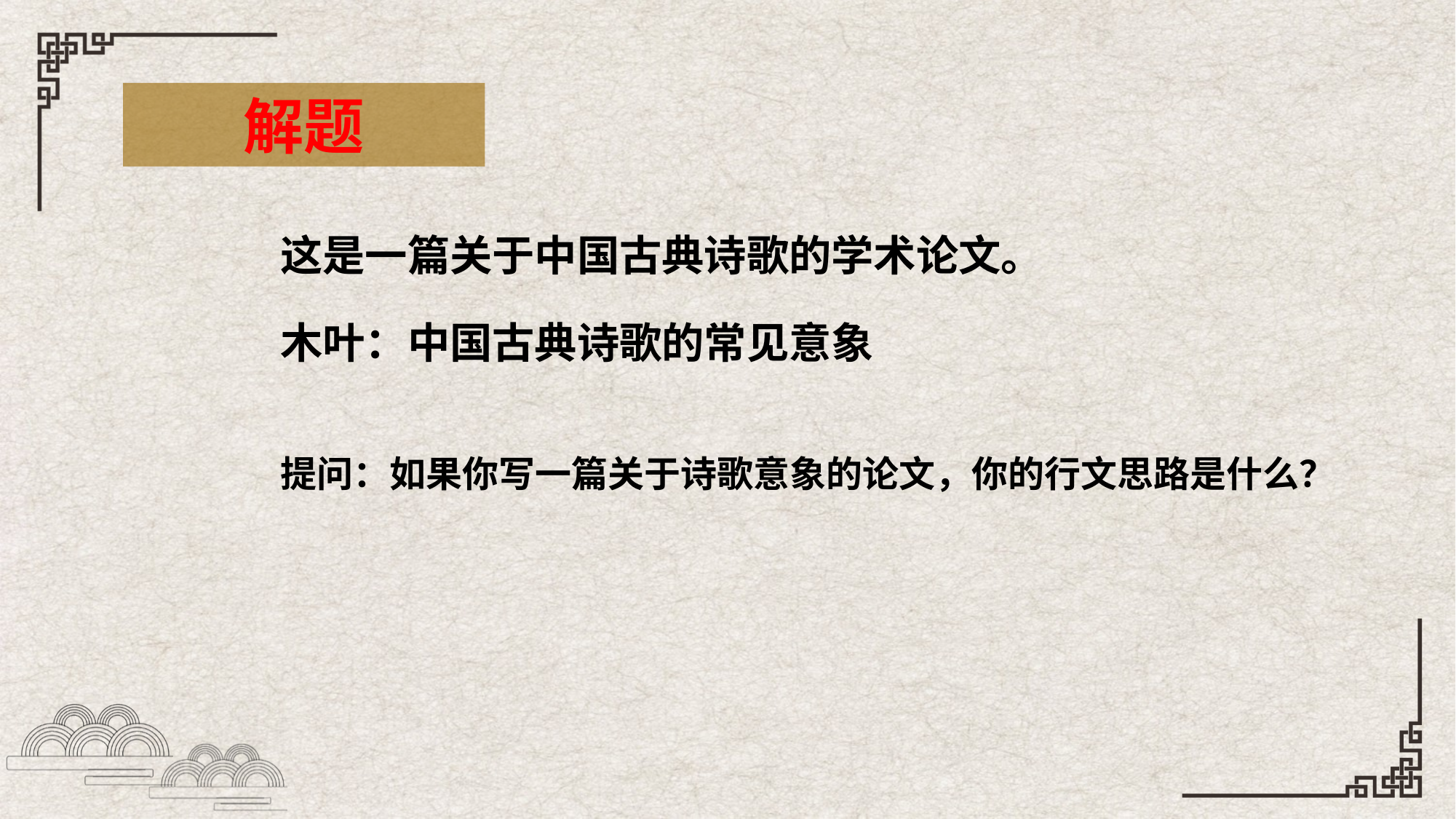

解题
这是一篇关于中国古典诗歌的学术论文。
木叶：中国古典诗歌的常见意象
提问：如果你写一篇关于诗歌意象的论文，你的行文思路是什么？